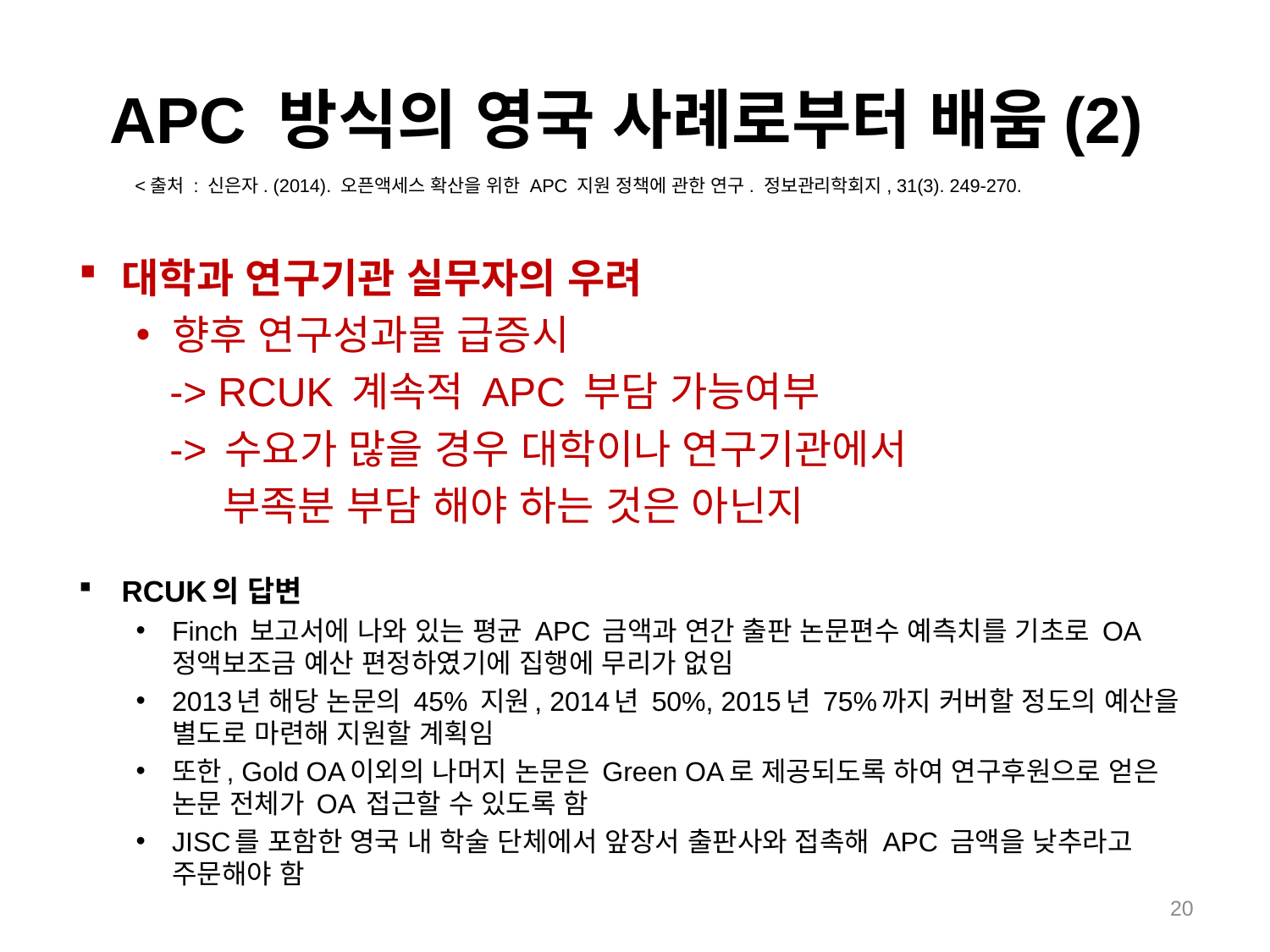

# APC 방식의 영국 사례로부터 배움(2)
<출처 : 신은자. (2014). 오픈액세스 확산을 위한 APC 지원 정책에 관한 연구. 정보관리학회지, 31(3). 249-270.
대학과 연구기관 실무자의 우려
향후 연구성과물 급증시
   -> RCUK 계속적 APC 부담 가능여부
   -> 수요가 많을 경우 대학이나 연구기관에서
       부족분 부담 해야 하는 것은 아닌지

RCUK의 답변
Finch 보고서에 나와 있는 평균 APC 금액과 연간 출판 논문편수 예측치를 기초로 OA 정액보조금 예산 편정하였기에 집행에 무리가 없임
2013년 해당 논문의 45% 지원, 2014년 50%, 2015년 75%까지 커버할 정도의 예산을 별도로 마련해 지원할 계획임
또한, Gold OA이외의 나머지 논문은 Green OA로 제공되도록 하여 연구후원으로 얻은 논문 전체가 OA 접근할 수 있도록 함
JISC를 포함한 영국 내 학술 단체에서 앞장서 출판사와 접촉해 APC 금액을 낮추라고 주문해야 함
20